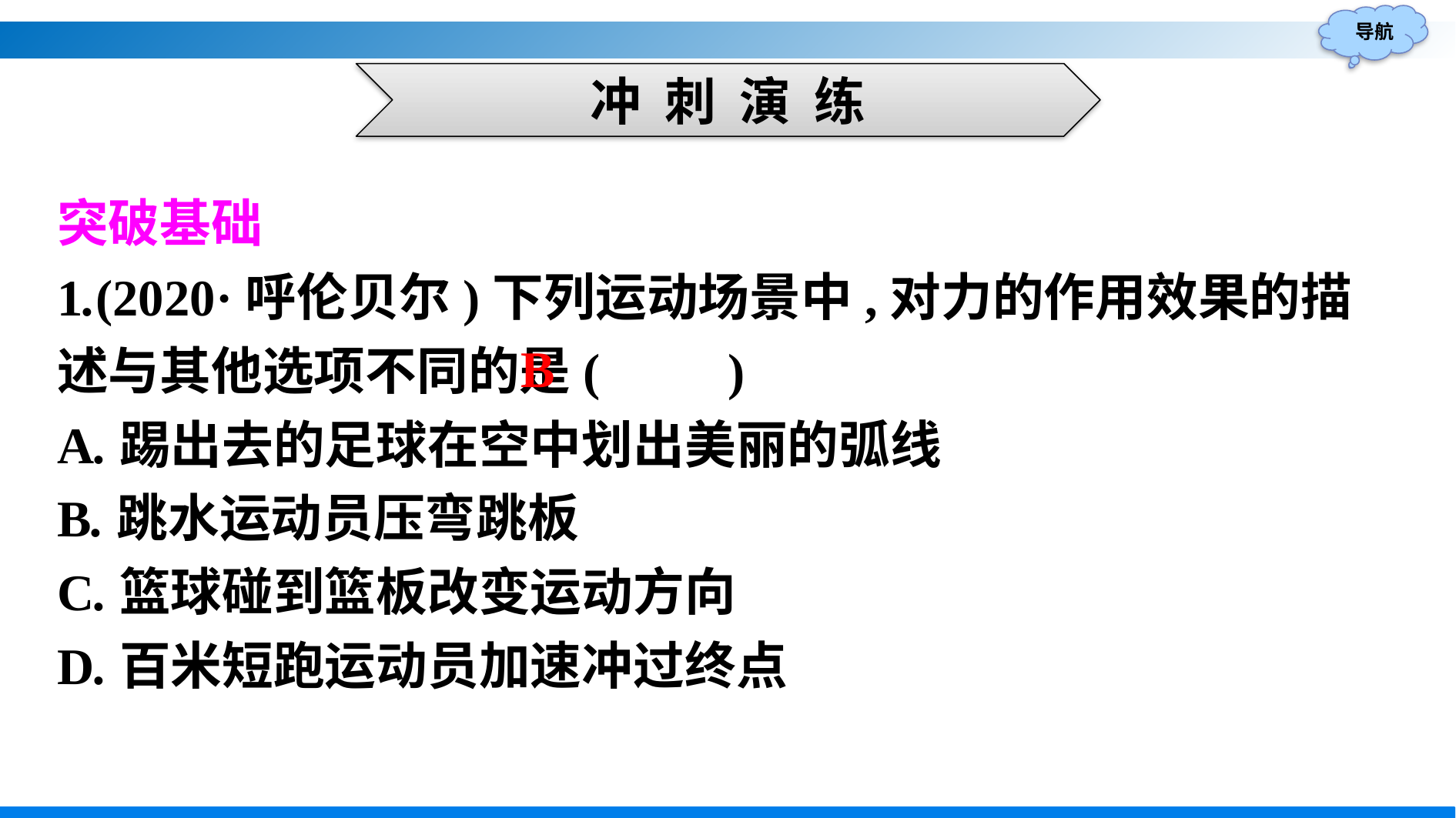

冲  刺  演  练
突破基础
1.(2020·呼伦贝尔)下列运动场景中,对力的作用效果的描述与其他选项不同的是(　　)
A.踢出去的足球在空中划出美丽的弧线
B.跳水运动员压弯跳板
C.篮球碰到篮板改变运动方向
D.百米短跑运动员加速冲过终点
B